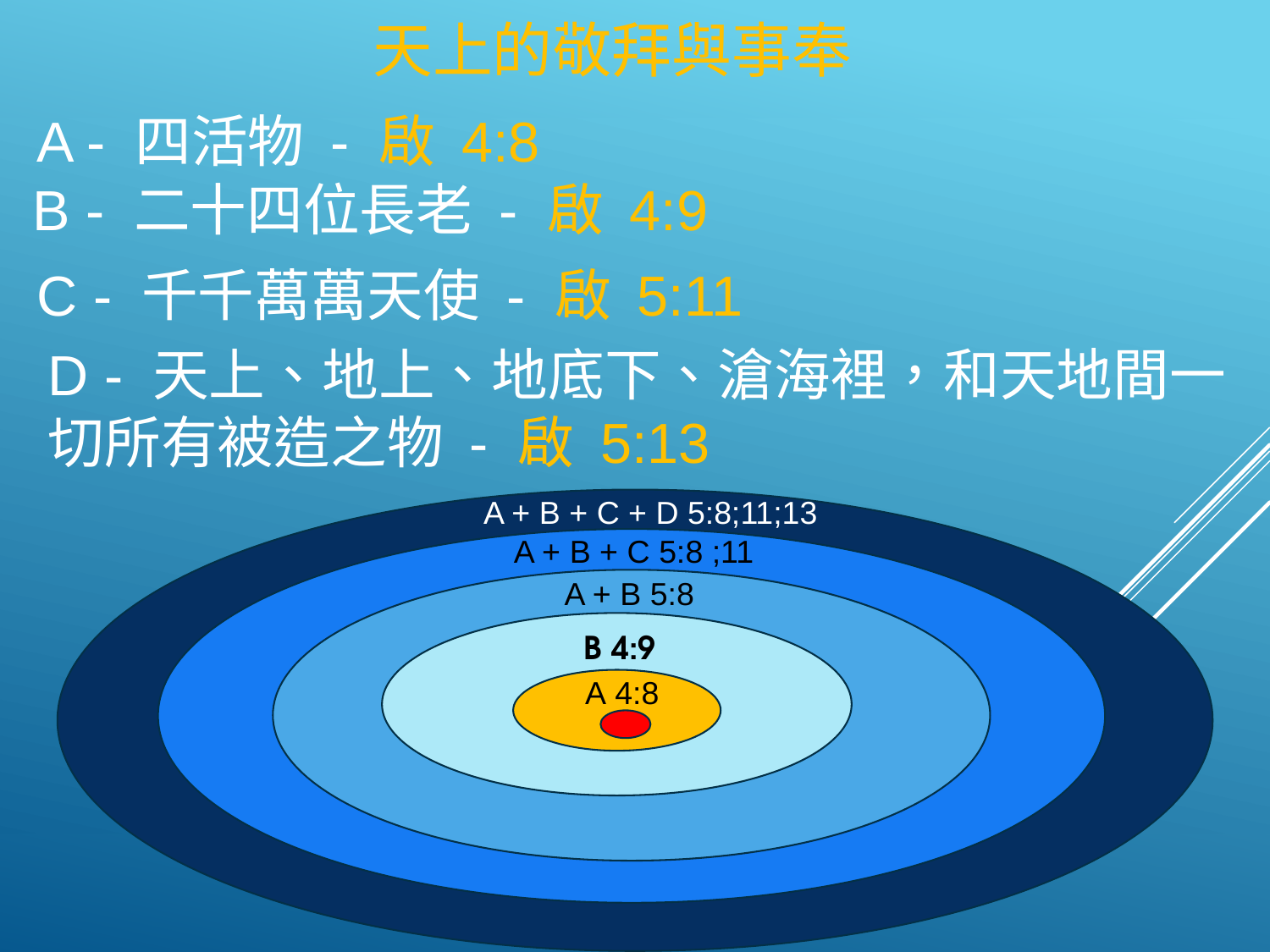

天上的敬拜與事奉
A - 四活物 - 啟 4:8

B - 二十四位長老 - 啟 4:9
C - 千千萬萬天使 - 啟 5:11
D - 天上、地上、地底下、滄海裡，和天地間一切所有被造之物 - 啟 5:13
A + B + C + D 5:8;11;13

A + B + C 5:8 ;11

A + B 5:8
B 4:9
A 4:8